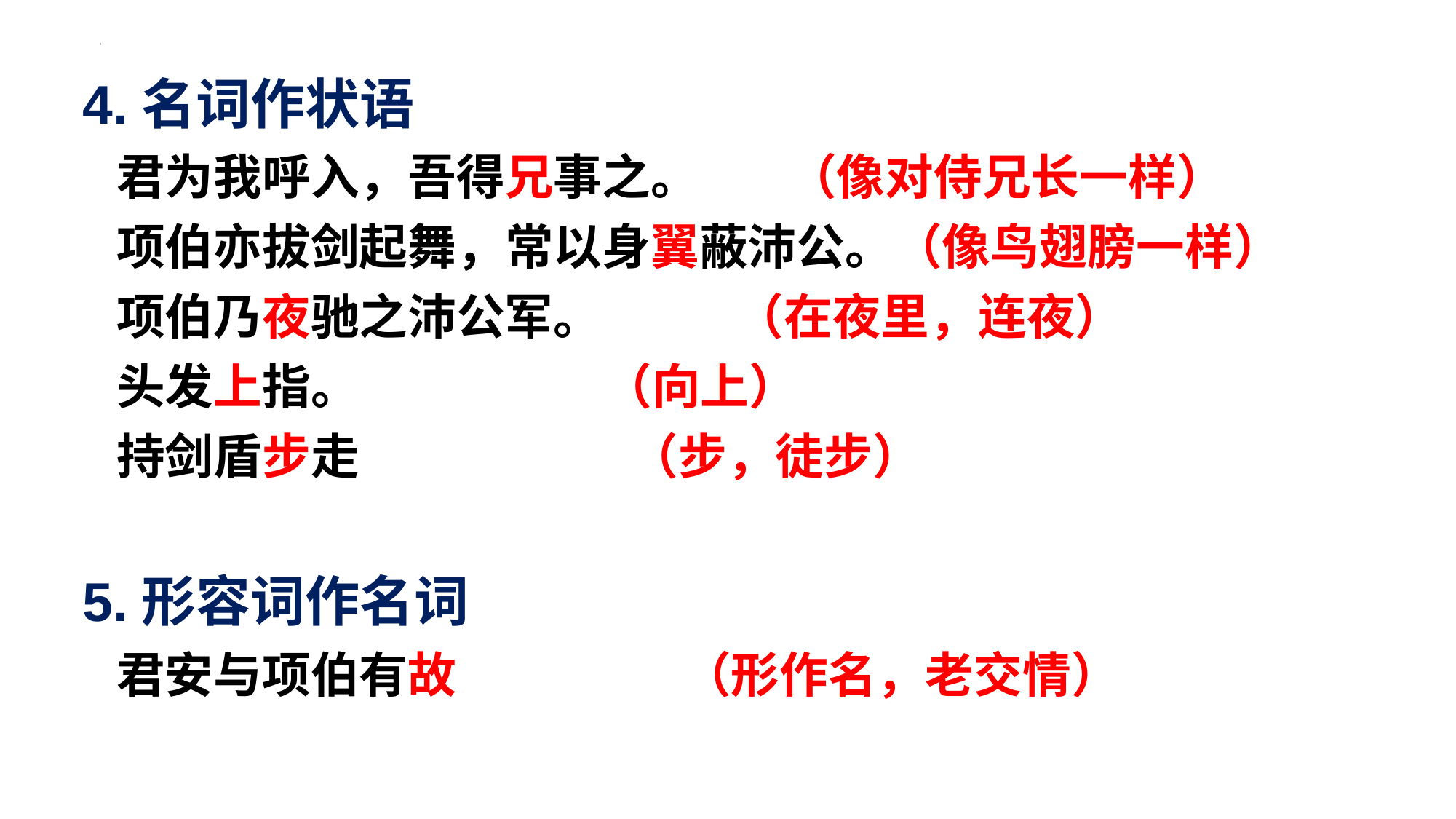

4.名词作状语
  君为我呼入，吾得兄事之。        （像对侍兄长一样）
  项伯亦拔剑起舞，常以身翼蔽沛公。（像鸟翅膀一样）
  项伯乃夜驰之沛公军。            （在夜里，连夜）
  头发上指。                      （向上）
  持剑盾步走　                    （步，徒步）

5.形容词作名词
  君安与项伯有故　                （形作名，老交情）